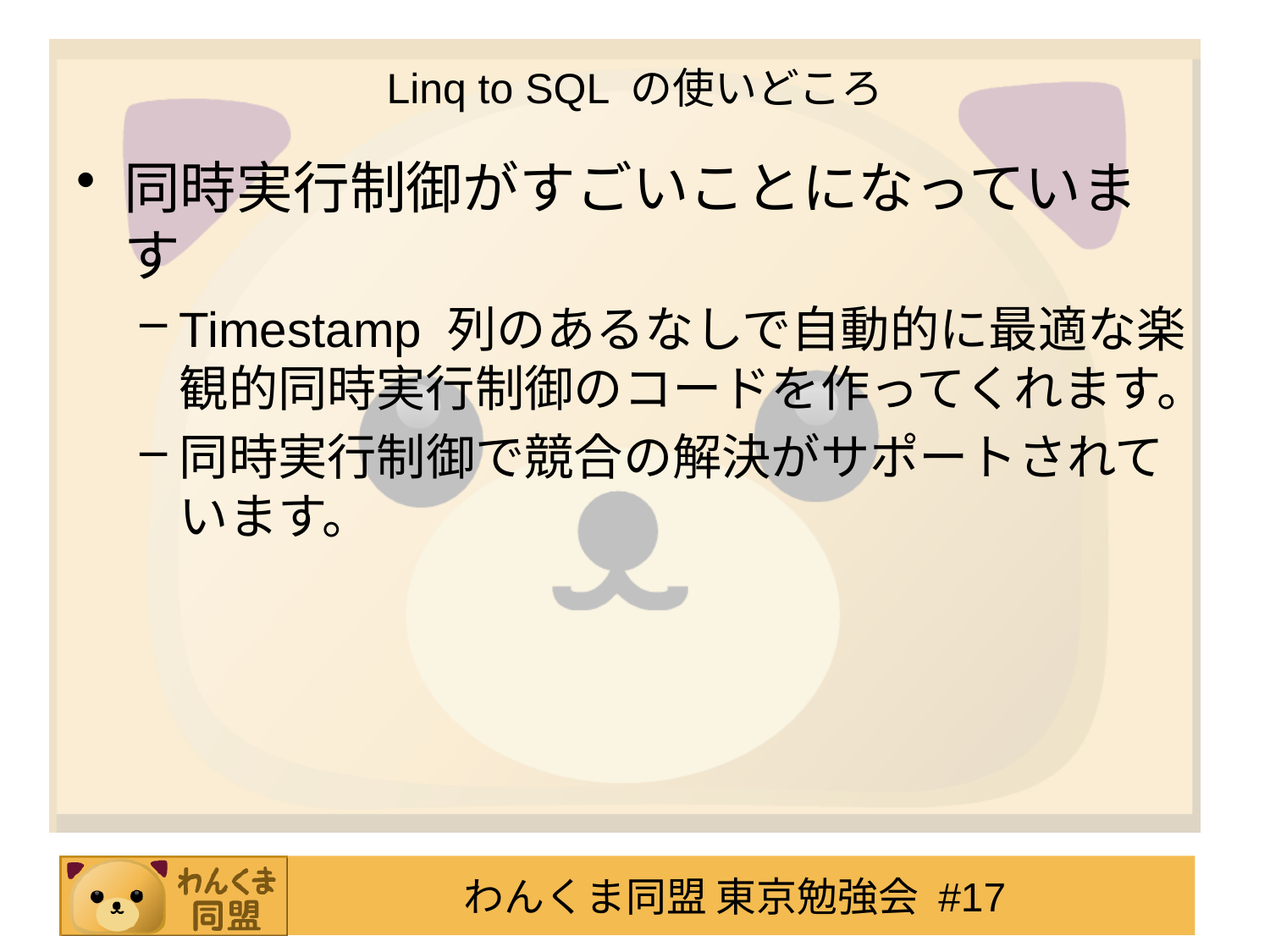

# Linq to SQL の使いどころ
同時実行制御がすごいことになっています
Timestamp 列のあるなしで自動的に最適な楽観的同時実行制御のコードを作ってくれます。
同時実行制御で競合の解決がサポートされています。